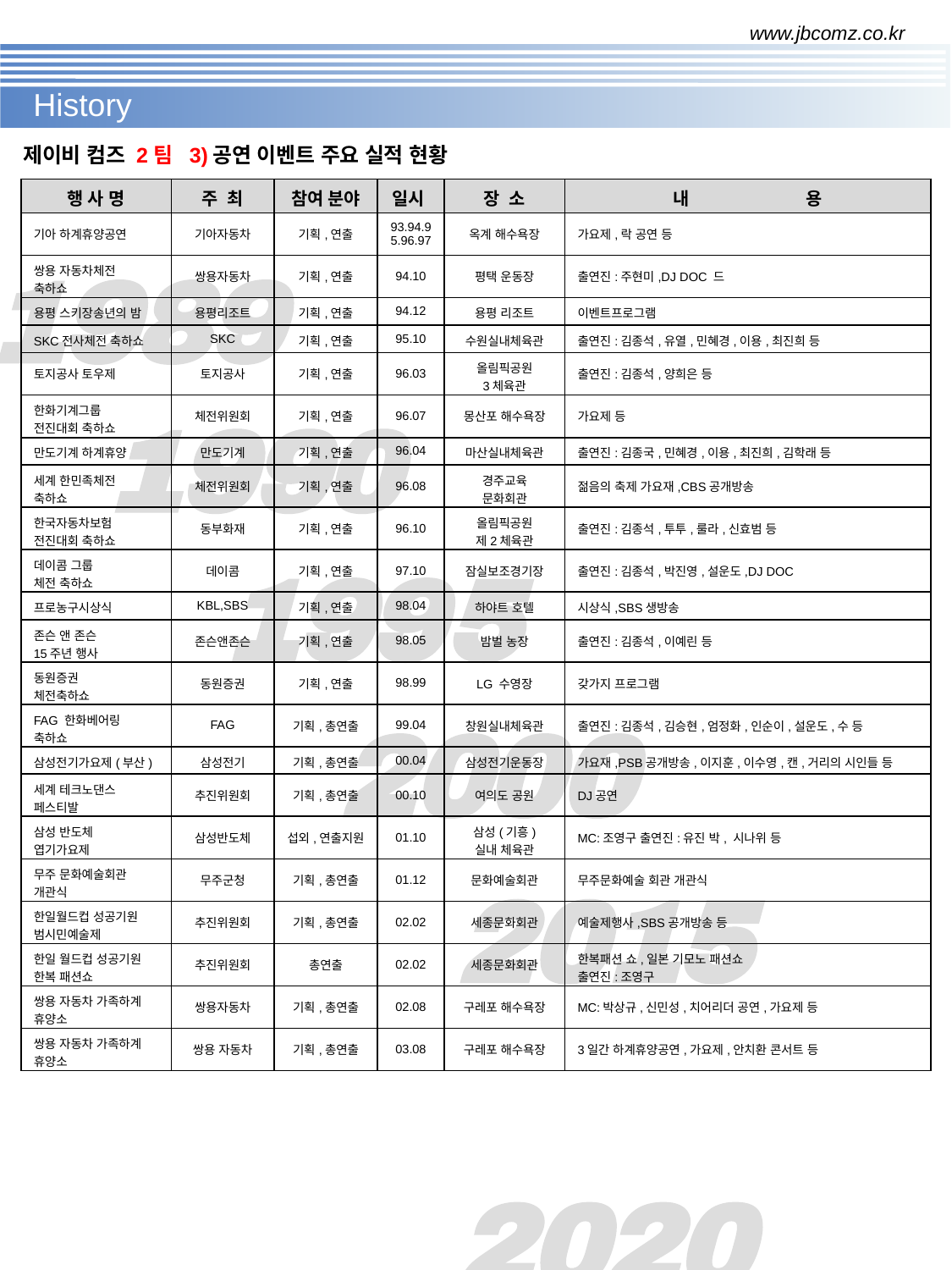

www.jbcomz.co.kr

History
제이비 컴즈 2팀  3)공연 이벤트 주요 실적 현황
| 행 사 명 | 주 최 | 참여 분야 | 일시 | 장 소 | 내 용 |
| --- | --- | --- | --- | --- | --- |
| 기아 하계휴양공연 | 기아자동차 | 기획,연출 | 93.94.95.96.97 | 옥계 해수욕장 | 가요제,락 공연 등 |
| 쌍용 자동차체전 축하쇼 | 쌍용자동차 | 기획,연출 | 94.10 | 평택 운동장 | 출연진:주현미,DJ DOC 드 |
| 용평 스키장송년의 밤 | 용평리조트 | 기획,연출 | 94.12 | 용평 리조트 | 이벤트프로그램 |
| SKC전사체전 축하쇼 | SKC | 기획,연출 | 95.10 | 수원실내체육관 | 출연진:김종석,유열,민혜경,이용,최진희 등 |
| 토지공사 토우제 | 토지공사 | 기획,연출 | 96.03 | 올림픽공원 3체육관 | 출연진:김종석,양희은 등 |
| 한화기계그룹 전진대회 축하쇼 | 체전위원회 | 기획,연출 | 96.07 | 몽산포 해수욕장 | 가요제 등 |
| 만도기계 하계휴양 | 만도기계 | 기획,연출 | 96.04 | 마산실내체육관 | 출연진:김종국,민혜경,이용,최진희,김학래 등 |
| 세계 한민족체전 축하쇼 | 체전위원회 | 기획,연출 | 96.08 | 경주교육 문화회관 | 젊음의 축제 가요재,CBS공개방송 |
| 한국자동차보험 전진대회 축하쇼 | 동부화재 | 기획,연출 | 96.10 | 올림픽공원 제2체육관 | 출연진:김종석,투투,룰라,신효범 등 |
| 데이콤 그룹 체전 축하쇼 | 데이콤 | 기획,연출 | 97.10 | 잠실보조경기장 | 출연진:김종석,박진영,설운도,DJ DOC |
| 프로농구시상식 | KBL,SBS | 기획,연출 | 98.04 | 하야트 호텔 | 시상식,SBS생방송 |
| 존슨 앤 존슨 15주년 행사 | 존슨앤존슨 | 기획,연출 | 98.05 | 밤벌 농장 | 출연진:김종석,이예린 등 |
| 동원증권 체전축하쇼 | 동원증권 | 기획,연출 | 98.99 | LG 수영장 | 갖가지 프로그램 |
| FAG 한화베어링 축하쇼 | FAG | 기획,총연출 | 99.04 | 창원실내체육관 | 출연진:김종석,김승현,엄정화,인순이,설운도,수 등 |
| 삼성전기가요제(부산) | 삼성전기 | 기획,총연출 | 00.04 | 삼성전기운동장 | 가요재,PSB공개방송,이지훈,이수영,캔,거리의 시인들 등 |
| 세계 테크노댄스 페스티발 | 추진위원회 | 기획,총연출 | 00.10 | 여의도 공원 | DJ공연 |
| 삼성 반도체 엽기가요제 | 삼성반도체 | 섭외,연출지원 | 01.10 | 삼성(기흥) 실내 체육관 | MC:조영구 출연진:유진 박, 시나위 등 |
| 무주 문화예술회관 개관식 | 무주군청 | 기획,총연출 | 01.12 | 문화예술회관 | 무주문화예술 회관 개관식 |
| 한일월드컵 성공기원 범시민예술제 | 추진위원회 | 기획,총연출 | 02.02 | 세종문화회관 | 예술제행사,SBS공개방송 등 |
| 한일 월드컵 성공기원 한복 패션쇼 | 추진위원회 | 총연출 | 02.02 | 세종문화회관 | 한복패션 쇼,일본 기모노 패션쇼 출연진:조영구 |
| 쌍용 자동차 가족하계 휴양소 | 쌍용자동차 | 기획,총연출 | 02.08 | 구레포 해수욕장 | MC:박상규,신민성,치어리더 공연,가요제 등 |
| 쌍용 자동차 가족하계 휴양소 | 쌍용 자동차 | 기획,총연출 | 03.08 | 구레포 해수욕장 | 3일간 하계휴양공연,가요제,안치환 콘서트 등 |
1989
1990
1995
2000
2015
		2020